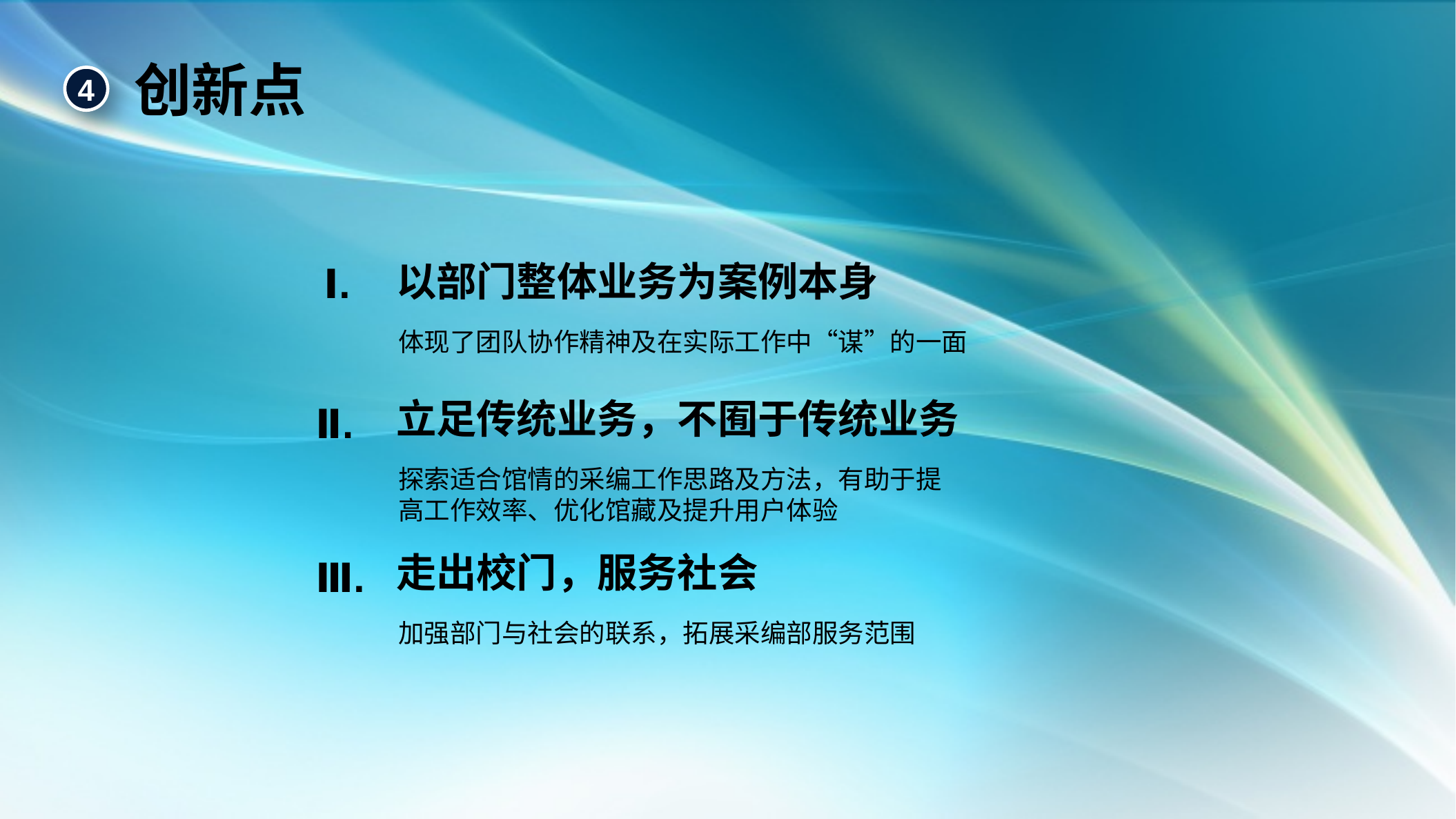

创新点
4
Ⅰ.
以部门整体业务为案例本身
体现了团队协作精神及在实际工作中“谋”的一面
Ⅱ.
立足传统业务，不囿于传统业务
探索适合馆情的采编工作思路及方法，有助于提高工作效率、优化馆藏及提升用户体验
Ⅲ.
走出校门，服务社会
加强部门与社会的联系，拓展采编部服务范围